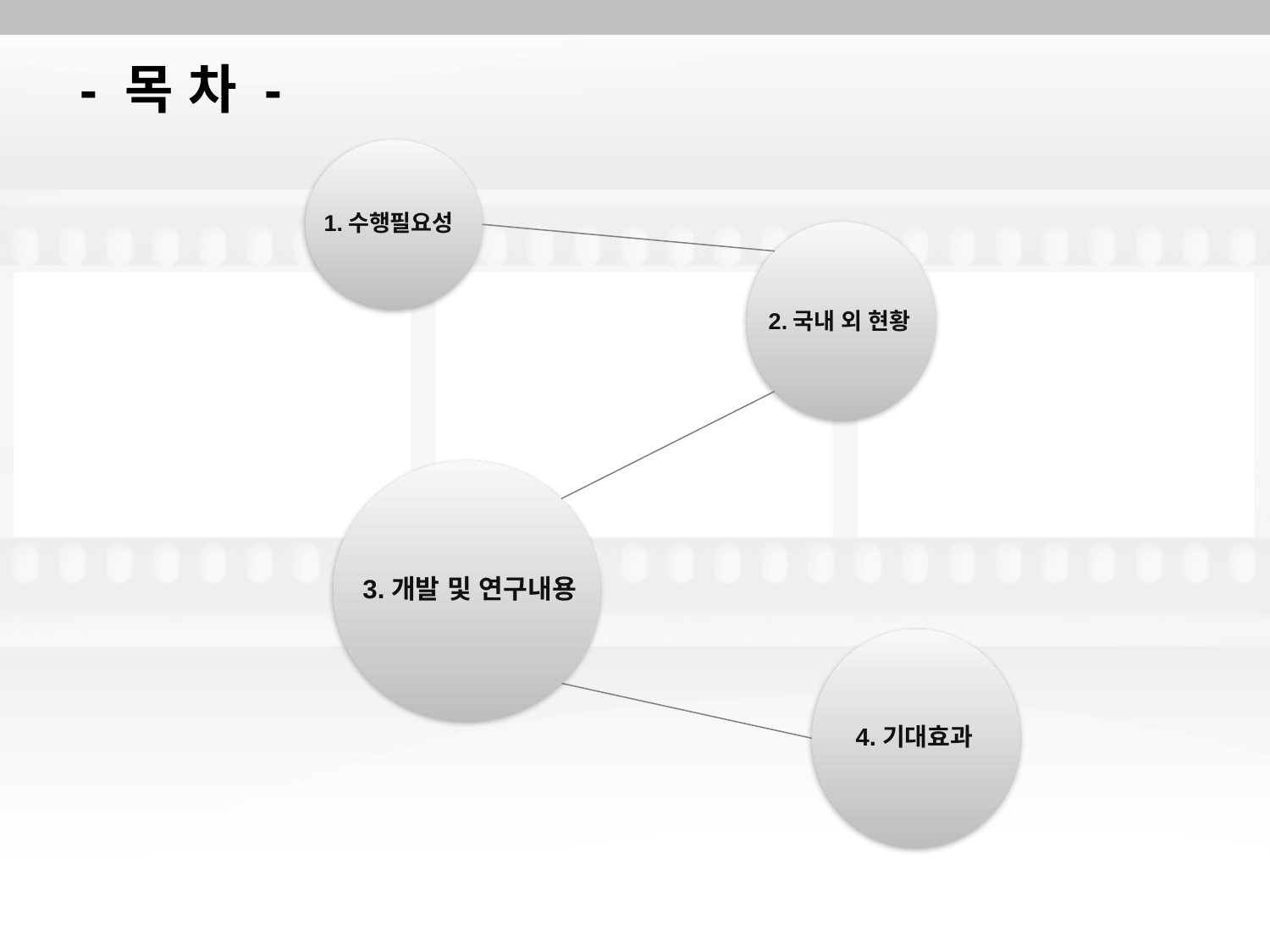

# - 목 차 -

1.수행필요성

2.국내 외 현황

3.개발 및 연구내용

4.기대효과